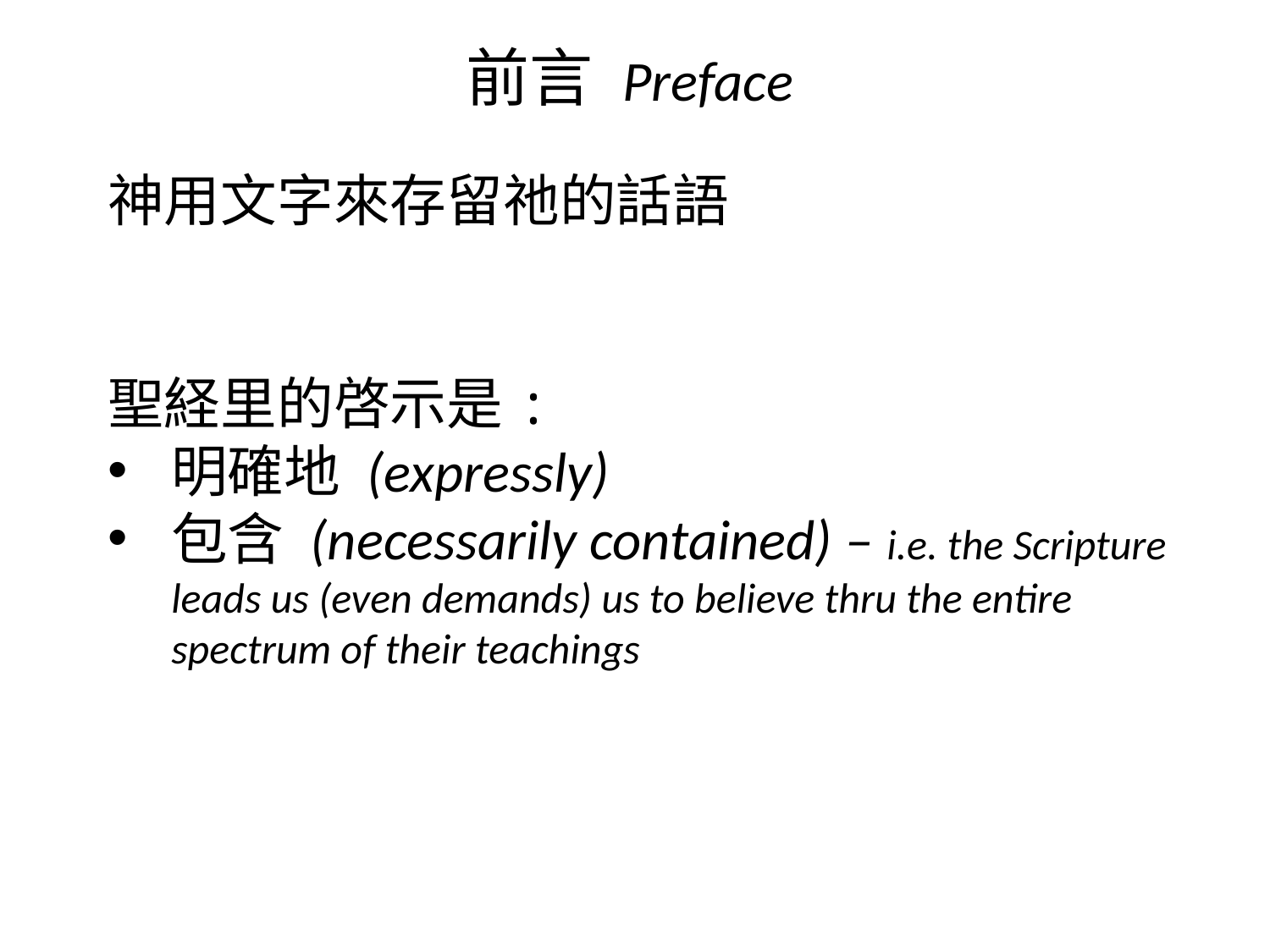

前言 Preface
神用文字來存留祂的話語

聖経里的啓示是:
明確地 (expressly)
包含 (necessarily contained) – i.e. the Scripture leads us (even demands) us to believe thru the entire spectrum of their teachings